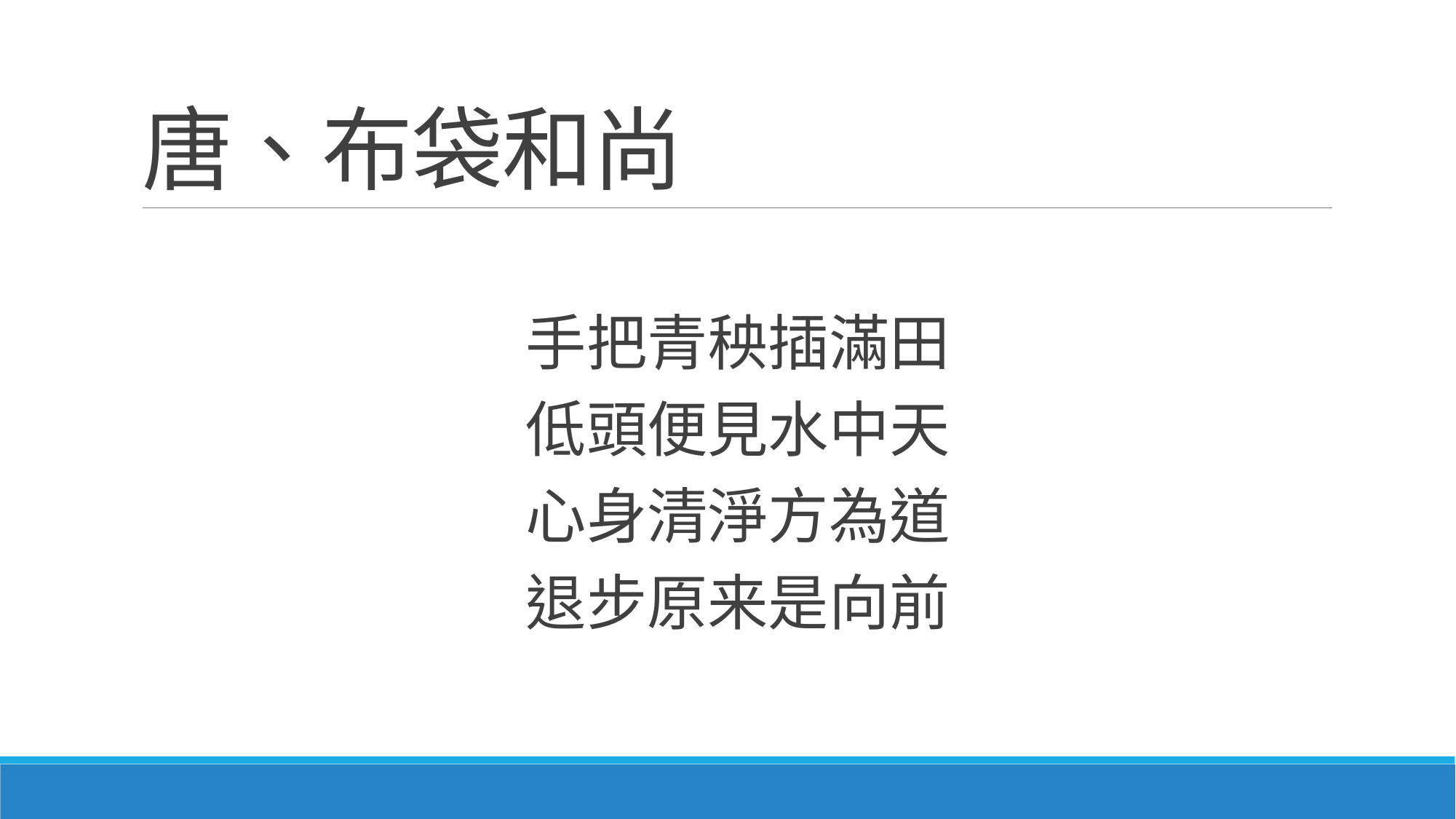

# 唐、布袋和尚
手把青秧插滿田
低頭便見水中天
心身清淨方為道
退步原来是向前